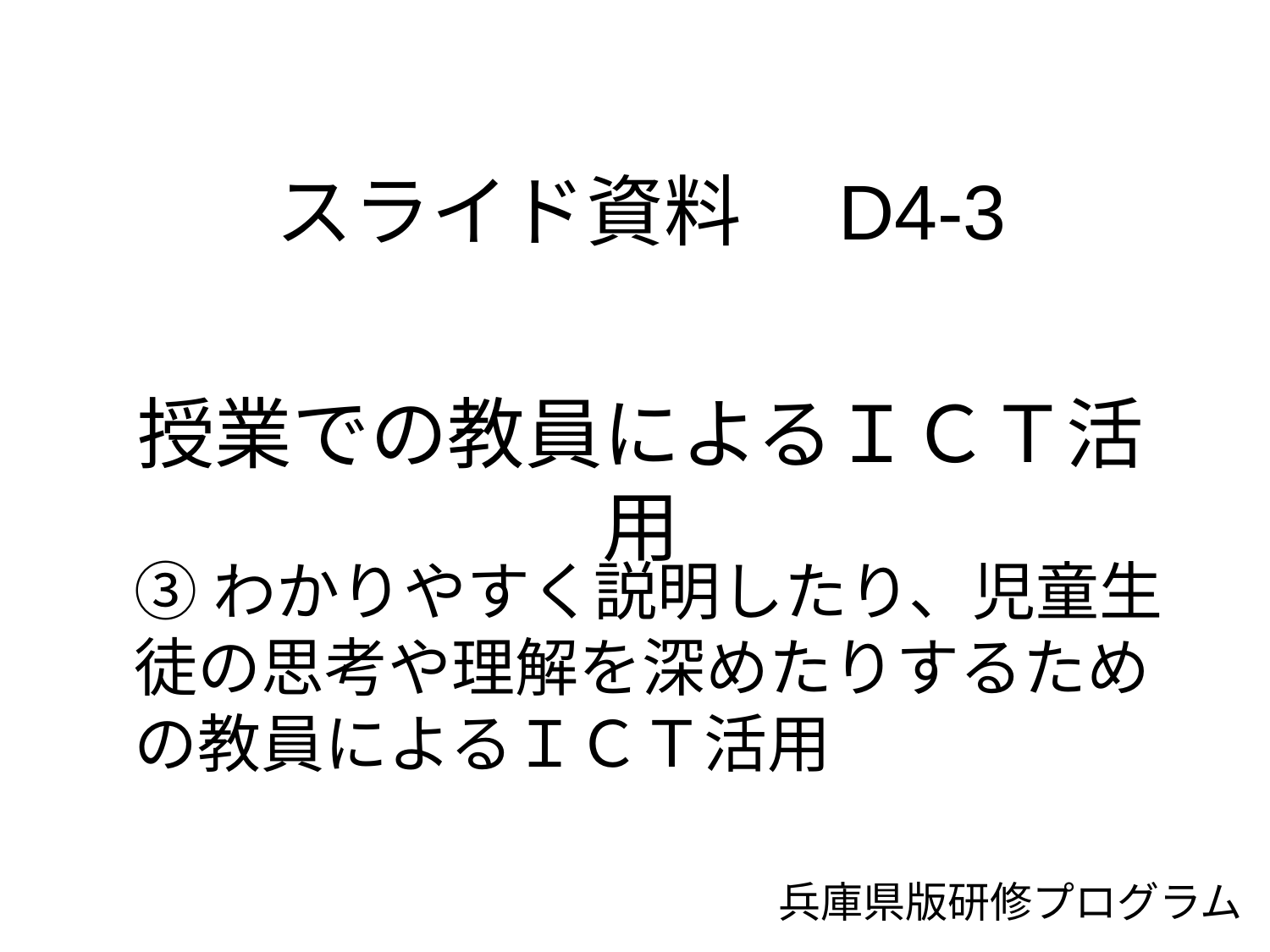

スライド資料　D4-3
# 授業での教員によるＩＣＴ活用
③わかりやすく説明したり、児童生徒の思考や理解を深めたりするための教員によるＩＣＴ活用
兵庫県版研修プログラム